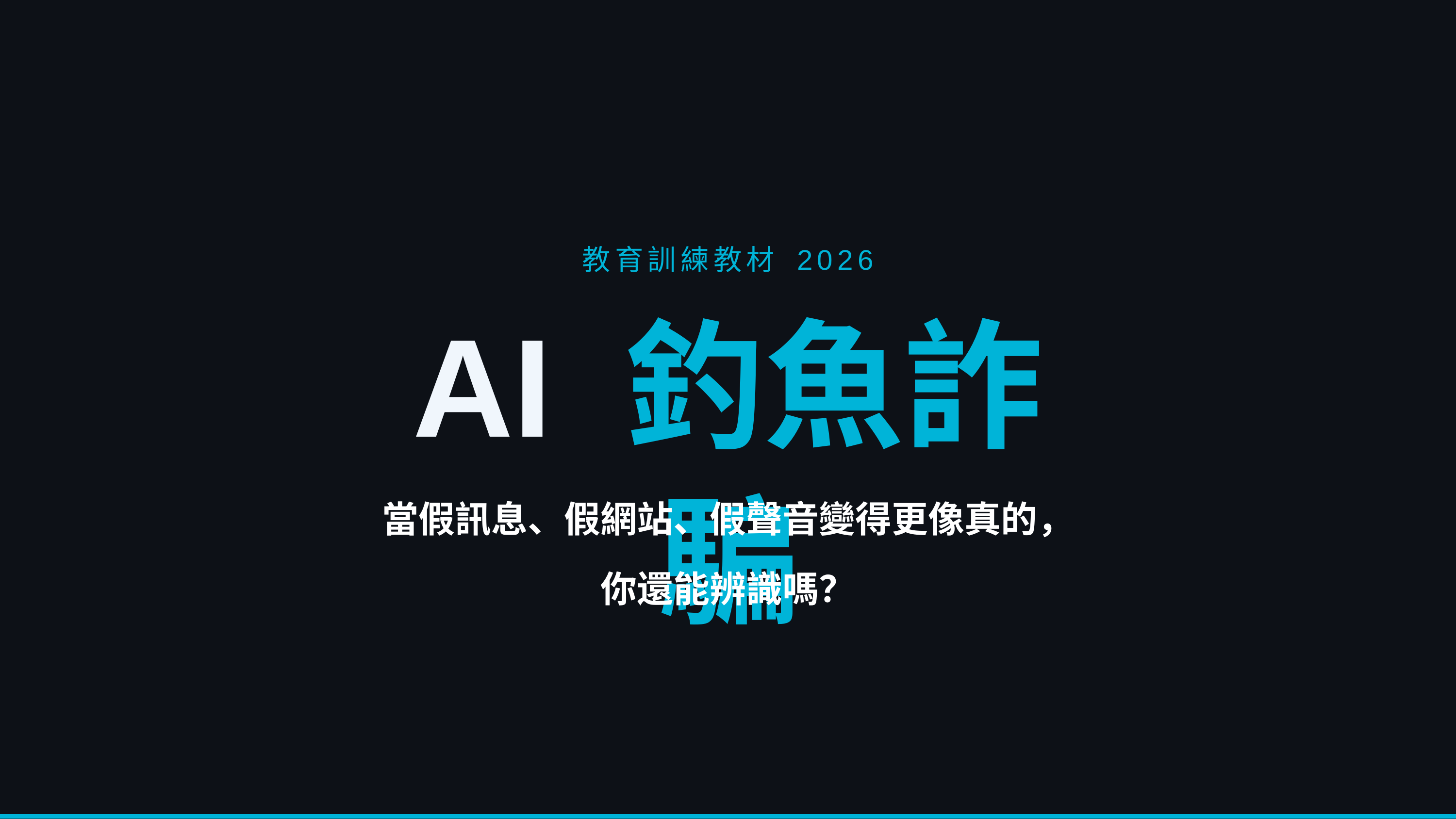

教育訓練教材 2026
AI 釣魚詐騙
當假訊息、假網站、假聲音變得更像真的，你還能辨識嗎？